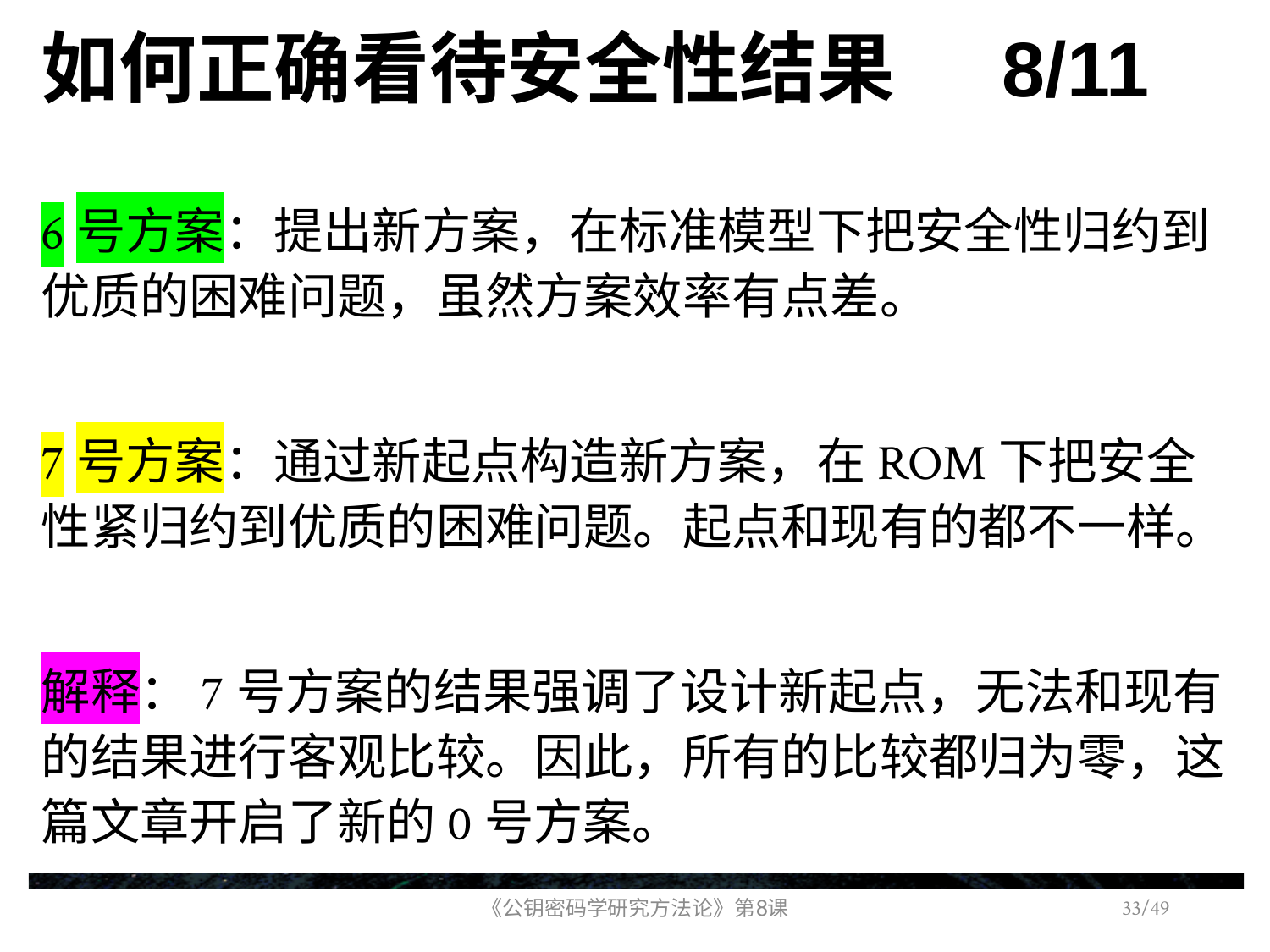

# 如何正确看待安全性结果     8/11
6号方案：提出新方案，在标准模型下把安全性归约到优质的困难问题，虽然方案效率有点差。

7号方案：通过新起点构造新方案，在ROM下把安全性紧归约到优质的困难问题。起点和现有的都不一样。

解释：7号方案的结果强调了设计新起点，无法和现有的结果进行客观比较。因此，所有的比较都归为零，这篇文章开启了新的0号方案。
《公钥密码学研究方法论》第8课
33/49